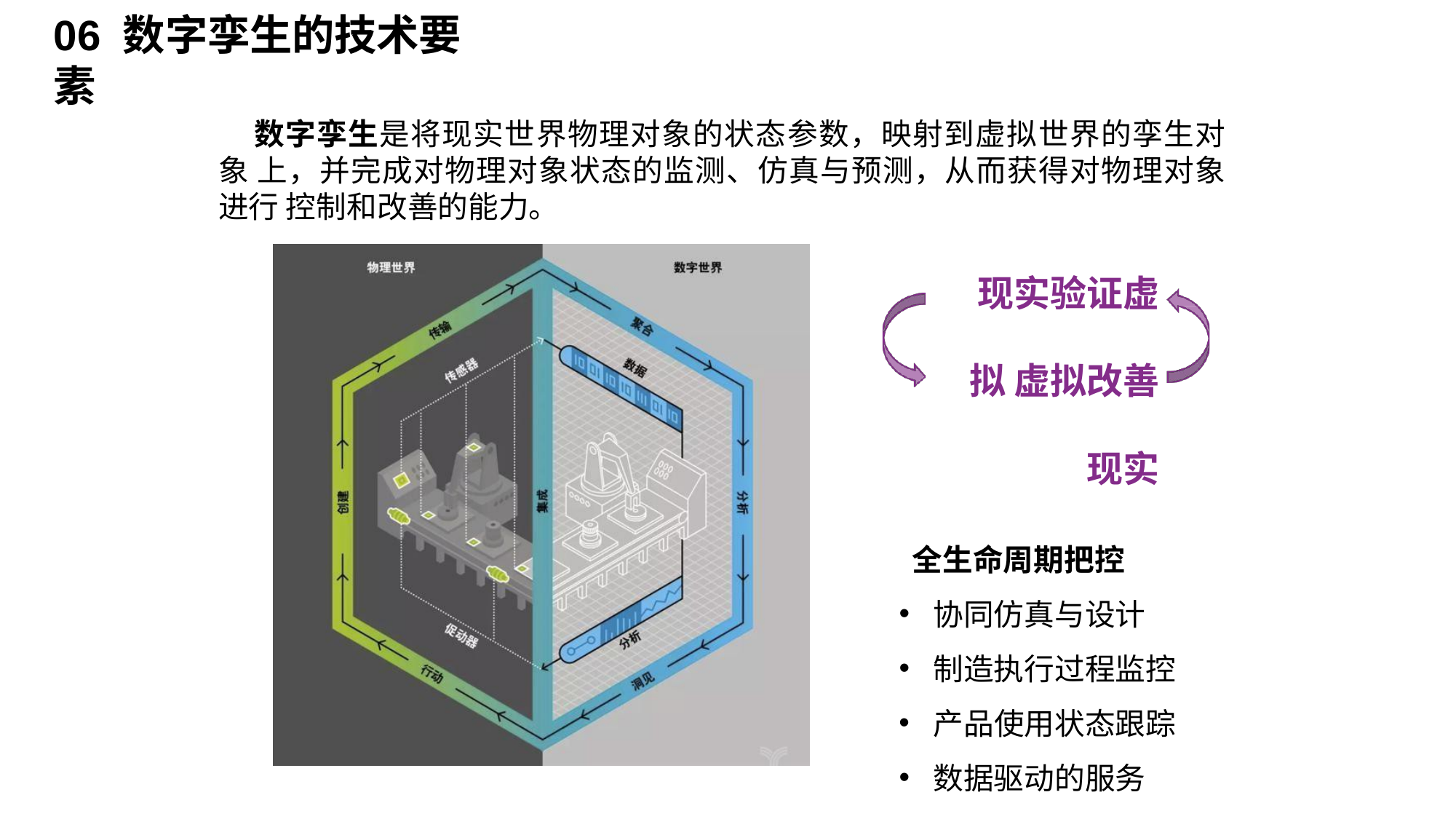

06 数字孪生的技术要素
数字孪生是将现实世界物理对象的状态参数，映射到虚拟世界的孪生对象 上，并完成对物理对象状态的监测、仿真与预测，从而获得对物理对象进行 控制和改善的能力。
现实验证虚拟 虚拟改善现实

全生命周期把控
协同仿真与设计
制造执行过程监控
产品使用状态跟踪
数据驱动的服务